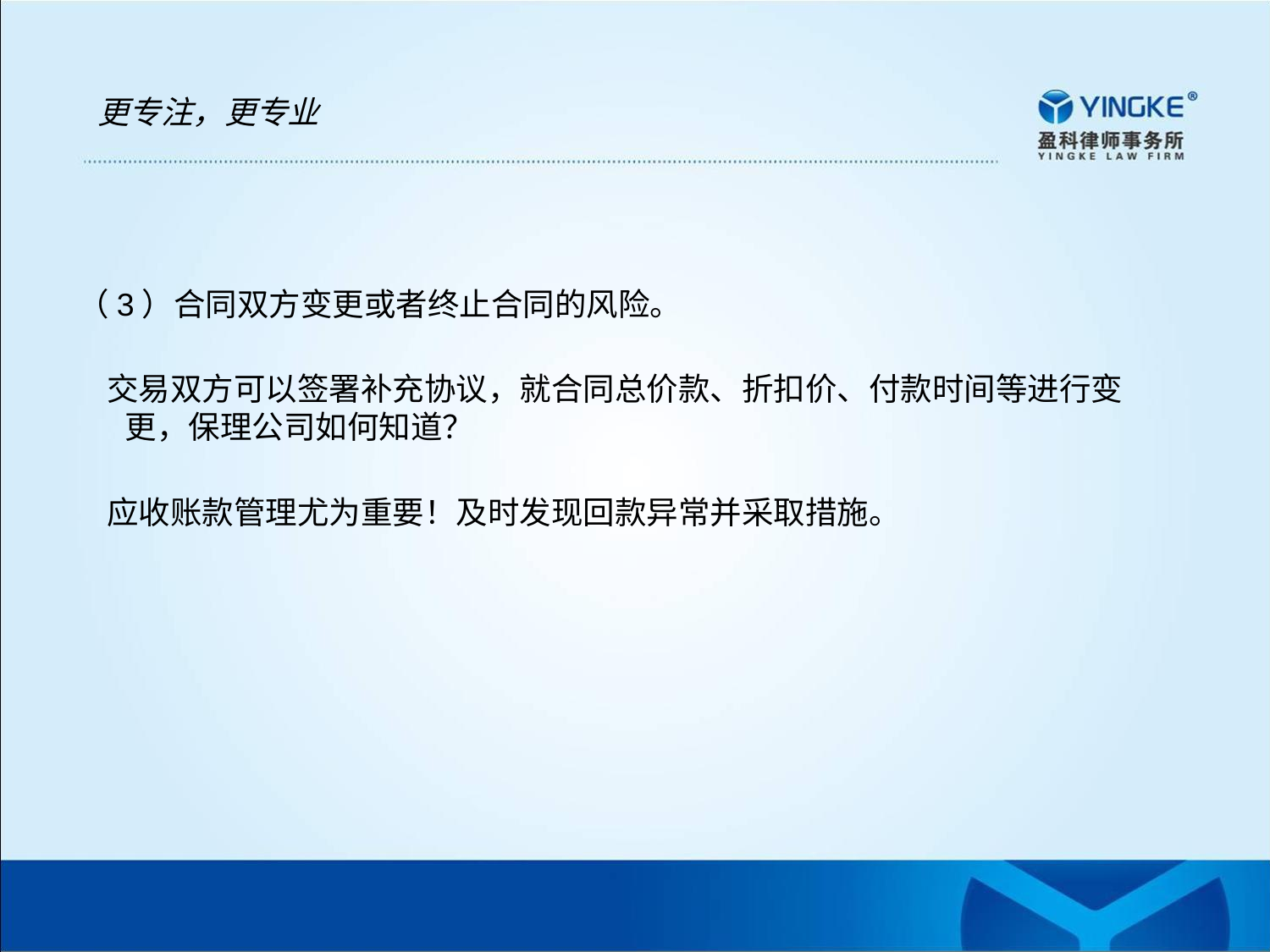

更专注，更专业

（3）合同双方变更或者终止合同的风险。

   交易双方可以签署补充协议，就合同总价款、折扣价、付款时间等进行变更，保理公司如何知道？

   应收账款管理尤为重要！及时发现回款异常并采取措施。